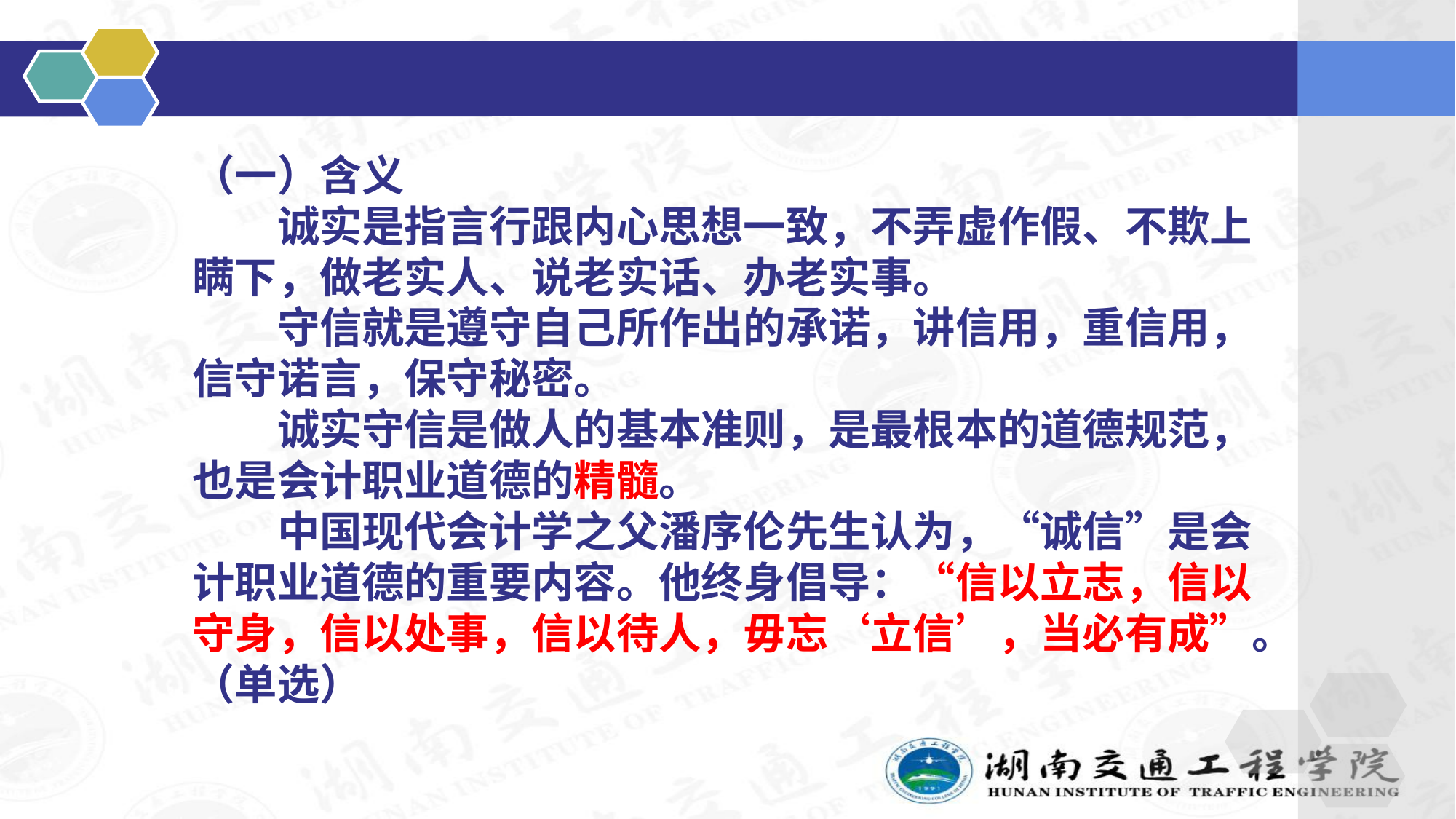

（一）含义
　　诚实是指言行跟内心思想一致，不弄虚作假、不欺上瞒下，做老实人、说老实话、办老实事。
　　守信就是遵守自己所作出的承诺，讲信用，重信用，信守诺言，保守秘密。
　　诚实守信是做人的基本准则，是最根本的道德规范，也是会计职业道德的精髓。
　　中国现代会计学之父潘序伦先生认为，“诚信”是会计职业道德的重要内容。他终身倡导：“信以立志，信以守身，信以处事，信以待人，毋忘‘立信’，当必有成”。（单选）